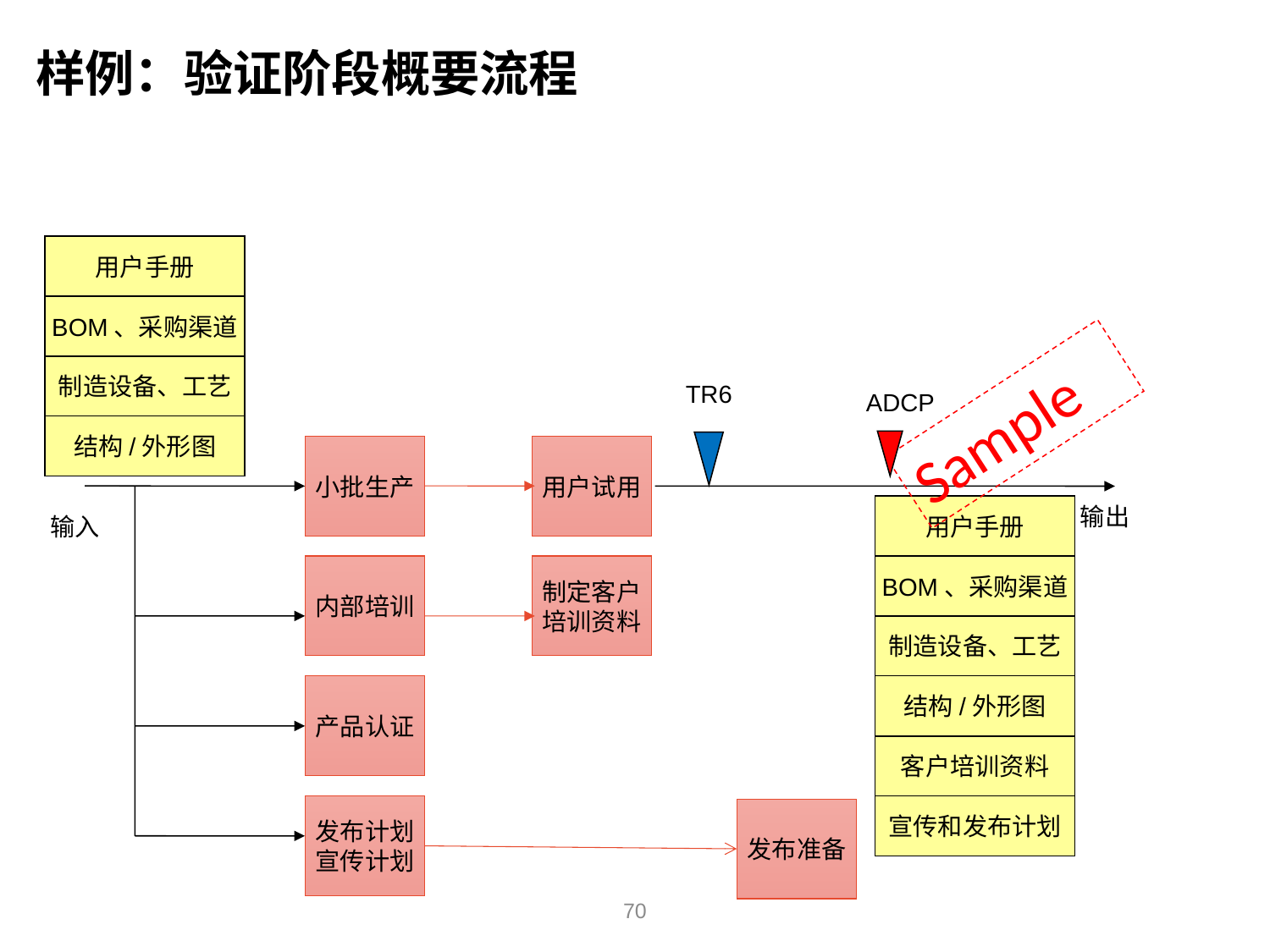

样例：验证阶段概要流程
用户手册
BOM、采购渠道
制造设备、工艺
TR6
Sample
ADCP
结构/外形图

小批生产
用户试用

用户手册
输出
输入
BOM、采购渠道
内部培训
制定客户
培训资料

制造设备、工艺
结构/外形图
产品认证

客户培训资料
发布计划
宣传计划
宣传和发布计划
发布准备

70